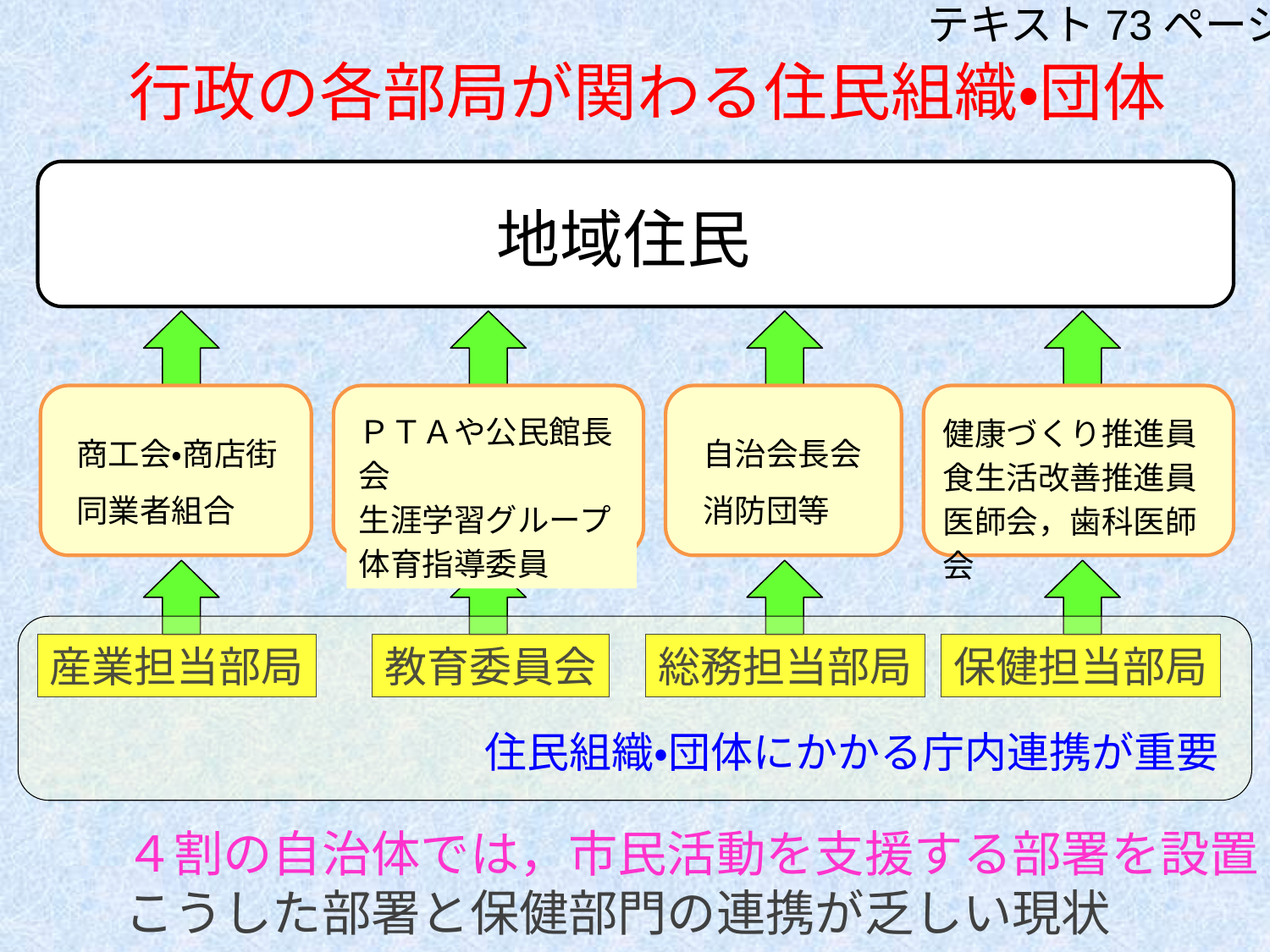

テキスト73ページ
行政の各部局が関わる住民組織・団体

地域住民

ＰＴＡや公民館長会
生涯学習グループ
体育指導委員
健康づくり推進員
食生活改善推進員
医師会，歯科医師会
商工会・商店街
同業者組合
自治会長会
消防団等

産業担当部局
教育委員会
総務担当部局
保健担当部局
住民組織・団体にかかる庁内連携が重要
４割の自治体では，市民活動を支援する部署を設置
こうした部署と保健部門の連携が乏しい現状